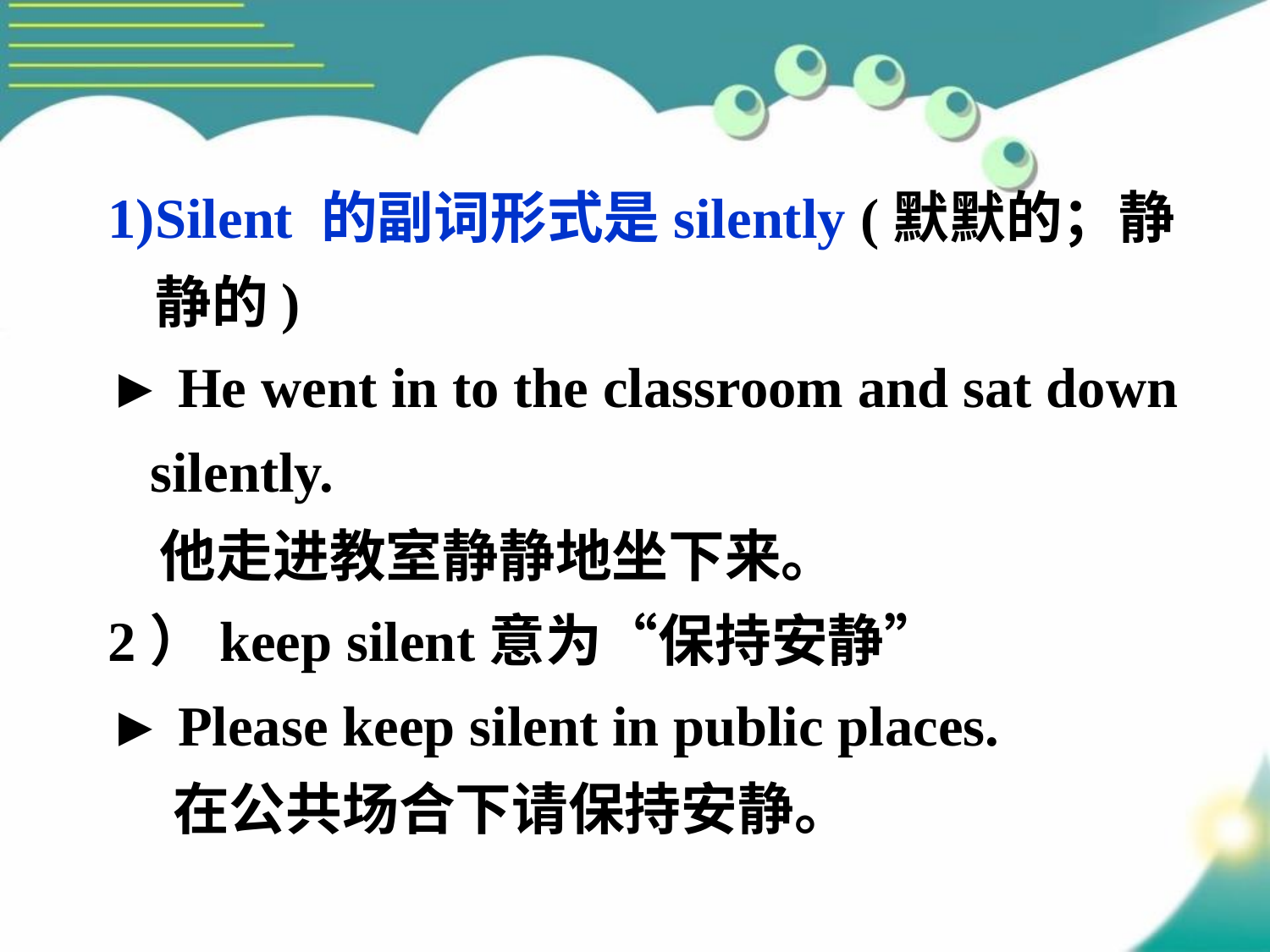

Silent 的副词形式是silently (默默的；静静的)
► He went in to the classroom and sat down
   silently.
   他走进教室静静地坐下来。
2）keep silent意为“保持安静”
► Please keep silent in public places.
    在公共场合下请保持安静。